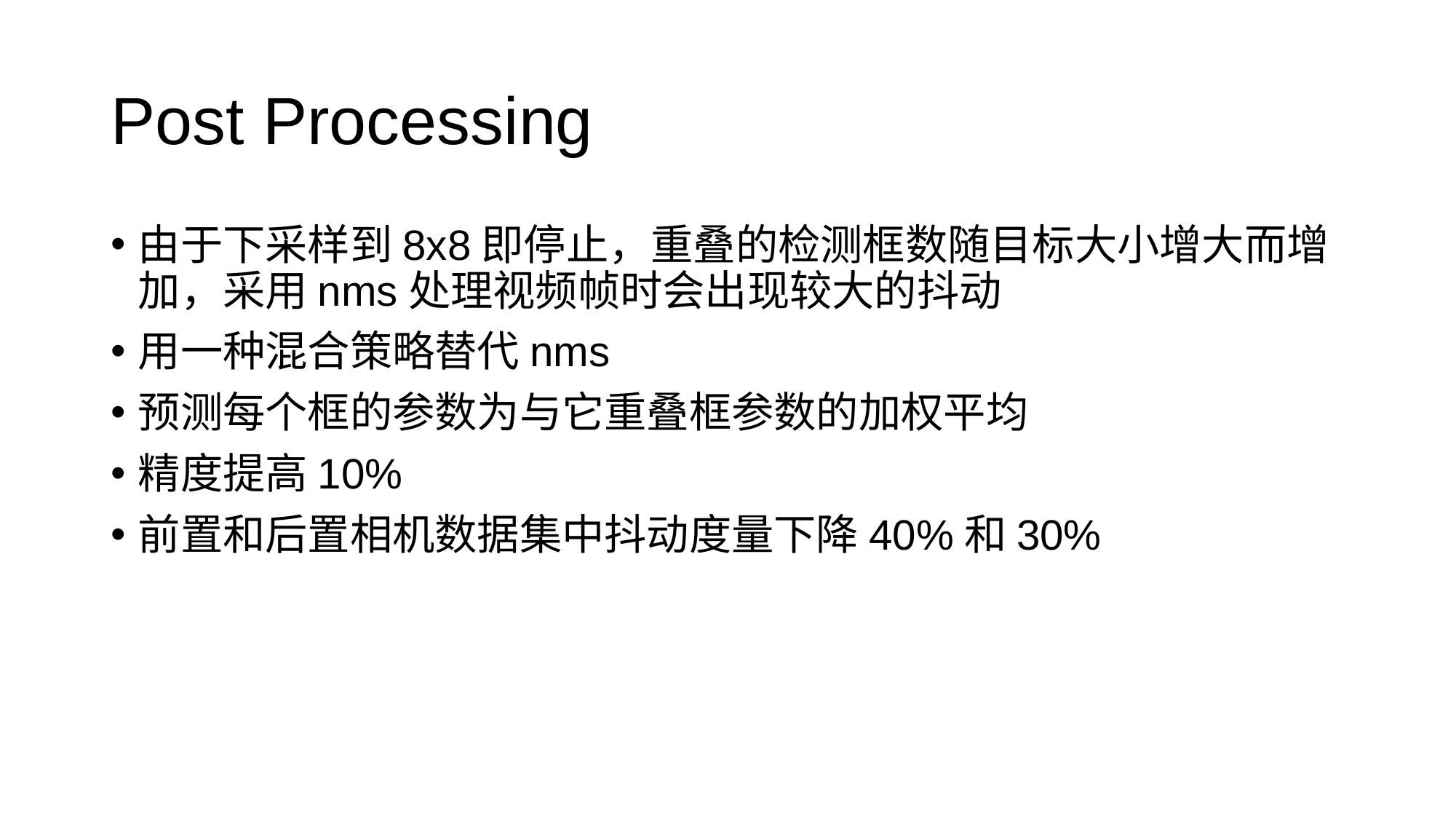

# Post Processing
由于下采样到8x8即停止，重叠的检测框数随目标大小增大而增加，采用nms处理视频帧时会出现较大的抖动
用一种混合策略替代nms
预测每个框的参数为与它重叠框参数的加权平均
精度提高10%
前置和后置相机数据集中抖动度量下降40%和30%